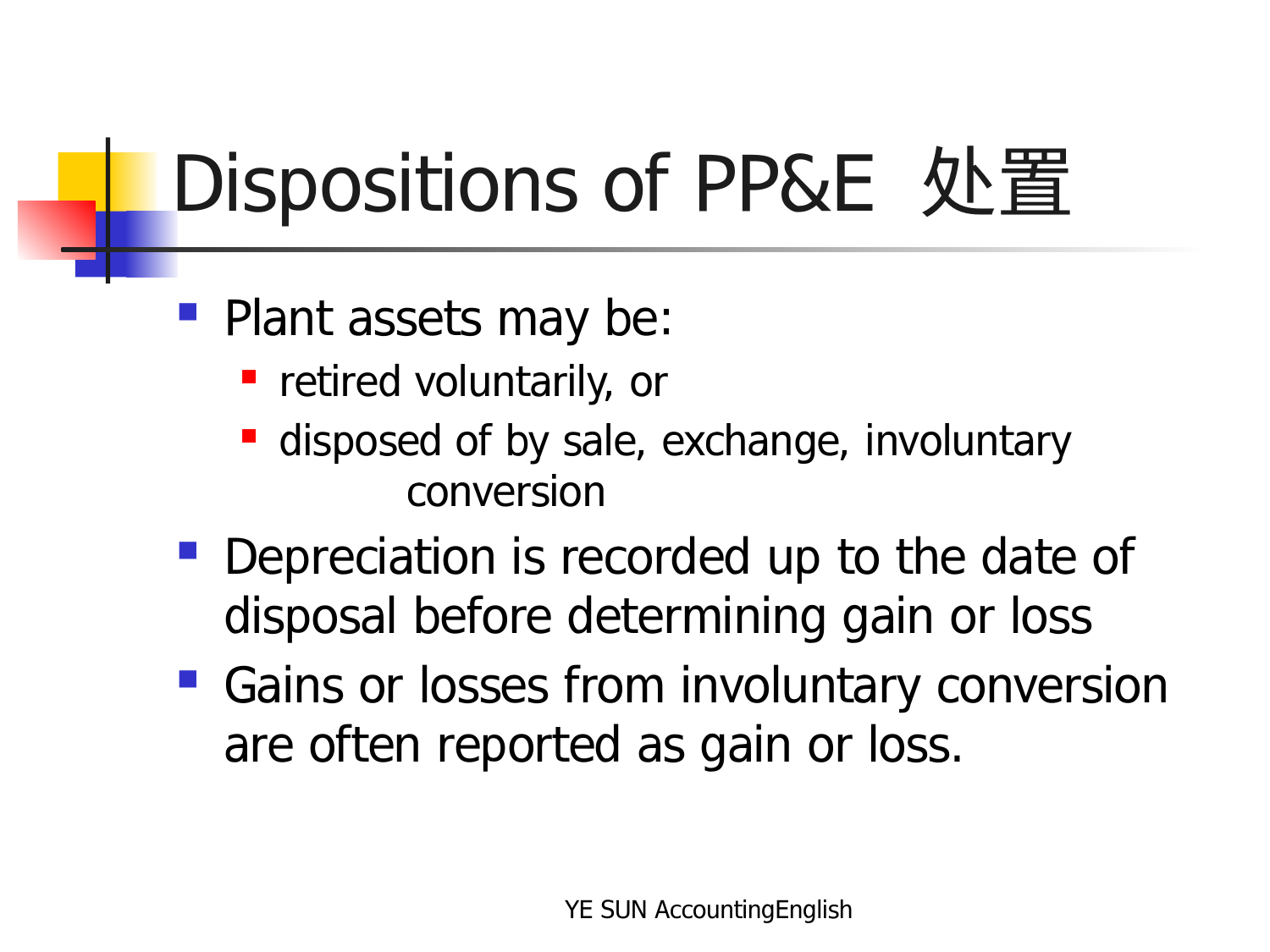

# Dispositions of PP&E 处置
Plant assets may be:
retired voluntarily, or
disposed of by sale, exchange, involuntary		conversion
Depreciation is recorded up to the date of disposal before determining gain or loss
Gains or losses from involuntary conversion are often reported as gain or loss.
YE SUN AccountingEnglish
34